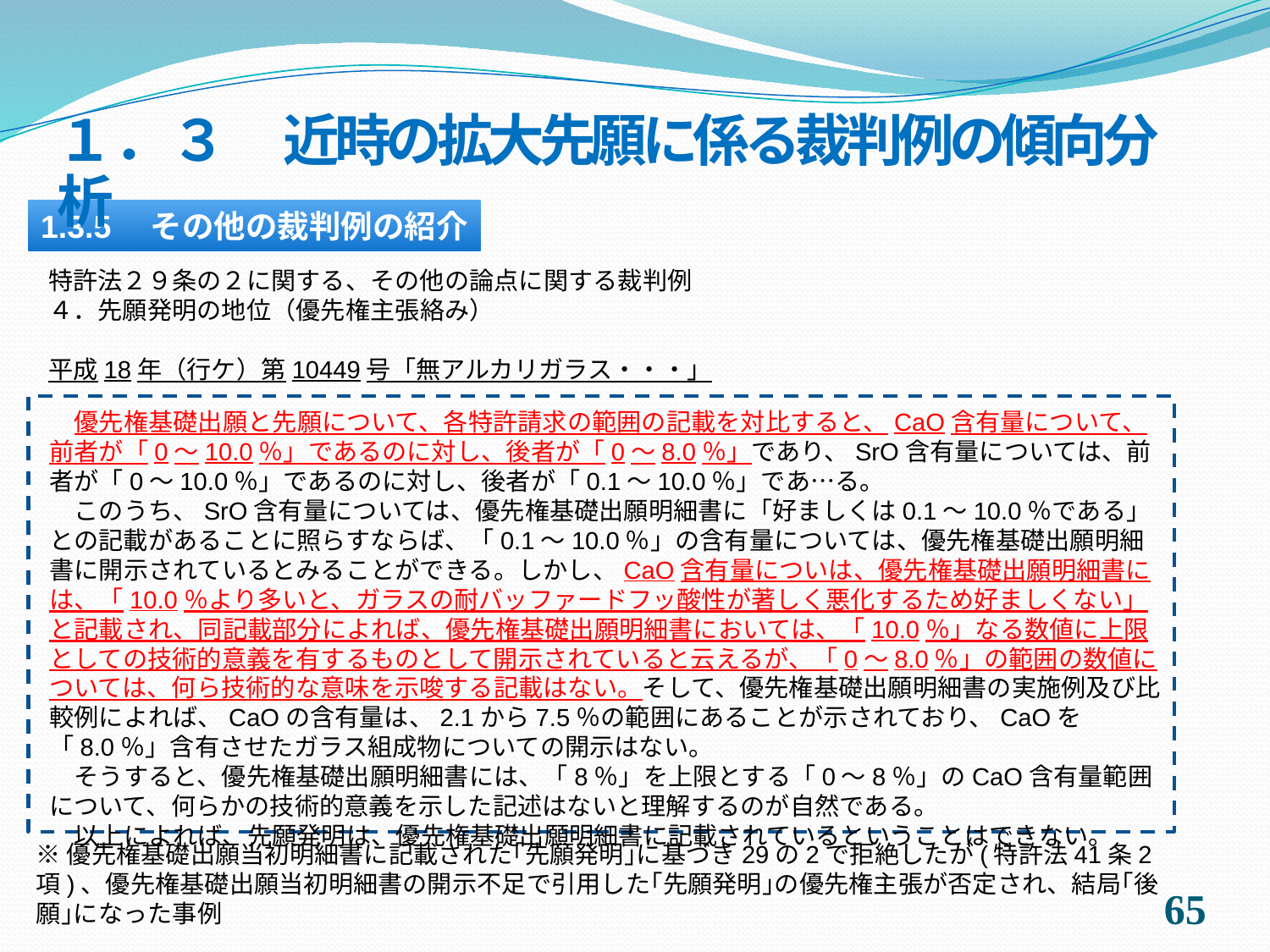

１．３　近時の拡大先願に係る裁判例の傾向分析
1.3.5　その他の裁判例の紹介
特許法２９条の２に関する、その他の論点に関する裁判例
４．先願発明の地位（優先権主張絡み）

平成18年（行ケ）第10449号「無アルカリガラス・・・」

　優先権基礎出願と先願について、各特許請求の範囲の記載を対比すると、CaO含有量について、前者が「0〜10.0％」であるのに対し、後者が「0〜8.0％」であり、SrO含有量については、前者が「0〜10.0％」であるのに対し、後者が「0.1〜10.0％」であ…る。
　このうち、SrO含有量については、優先権基礎出願明細書に「好ましくは0.1〜10.0％である」との記載があることに照らすならば、「0.1〜10.0％」の含有量については、優先権基礎出願明細書に開示されているとみることができる。しかし、CaO含有量についは、優先権基礎出願明細書には、「10.0％より多いと、ガラスの耐バッファードフッ酸性が著しく悪化するため好ましくない」と記載され、同記載部分によれば、優先権基礎出願明細書においては、「10.0％」なる数値に上限としての技術的意義を有するものとして開示されていると云えるが、「0〜8.0％」の範囲の数値については、何ら技術的な意味を示唆する記載はない。そして、優先権基礎出願明細書の実施例及び比較例によれば、CaOの含有量は、2.1から7.5％の範囲にあることが示されており、CaOを「8.0％」含有させたガラス組成物についての開示はない。
　そうすると、優先権基礎出願明細書には、「8％」を上限とする「0〜8％」のCaO含有量範囲について、何らかの技術的意義を示した記述はないと理解するのが自然である。
　以上によれば、先願発明は、優先権基礎出願明細書に記載されているということはできない。
※優先権基礎出願当初明細書に記載された｢先願発明｣に基づき29の2で拒絶したが(特許法41条2項)、優先権基礎出願当初明細書の開示不足で引用した｢先願発明｣の優先権主張が否定され、結局｢後願｣になった事例
65